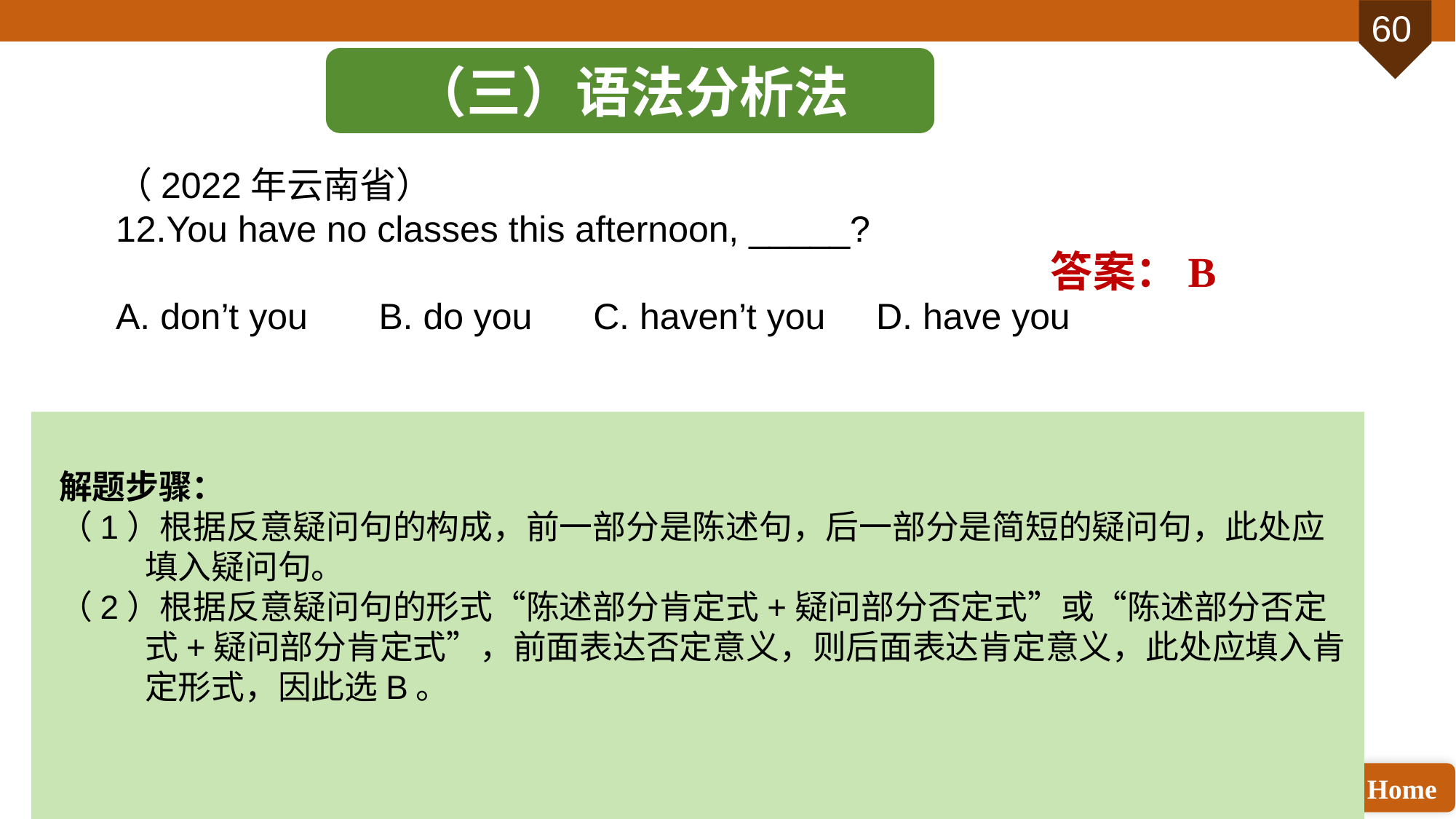

（三）语法分析法
（2022年云南省）
12.You have no classes this afternoon, _____?

A. don’t you       B. do you      C. haven’t you     D. have you
 答案：B

解题步骤：
（1）根据反意疑问句的构成，前一部分是陈述句，后一部分是简短的疑问句，此处应填入疑问句。
（2）根据反意疑问句的形式“陈述部分肯定式+疑问部分否定式”或“陈述部分否定式+疑问部分肯定式”，前面表达否定意义，则后面表达肯定意义，此处应填入肯定形式，因此选B。